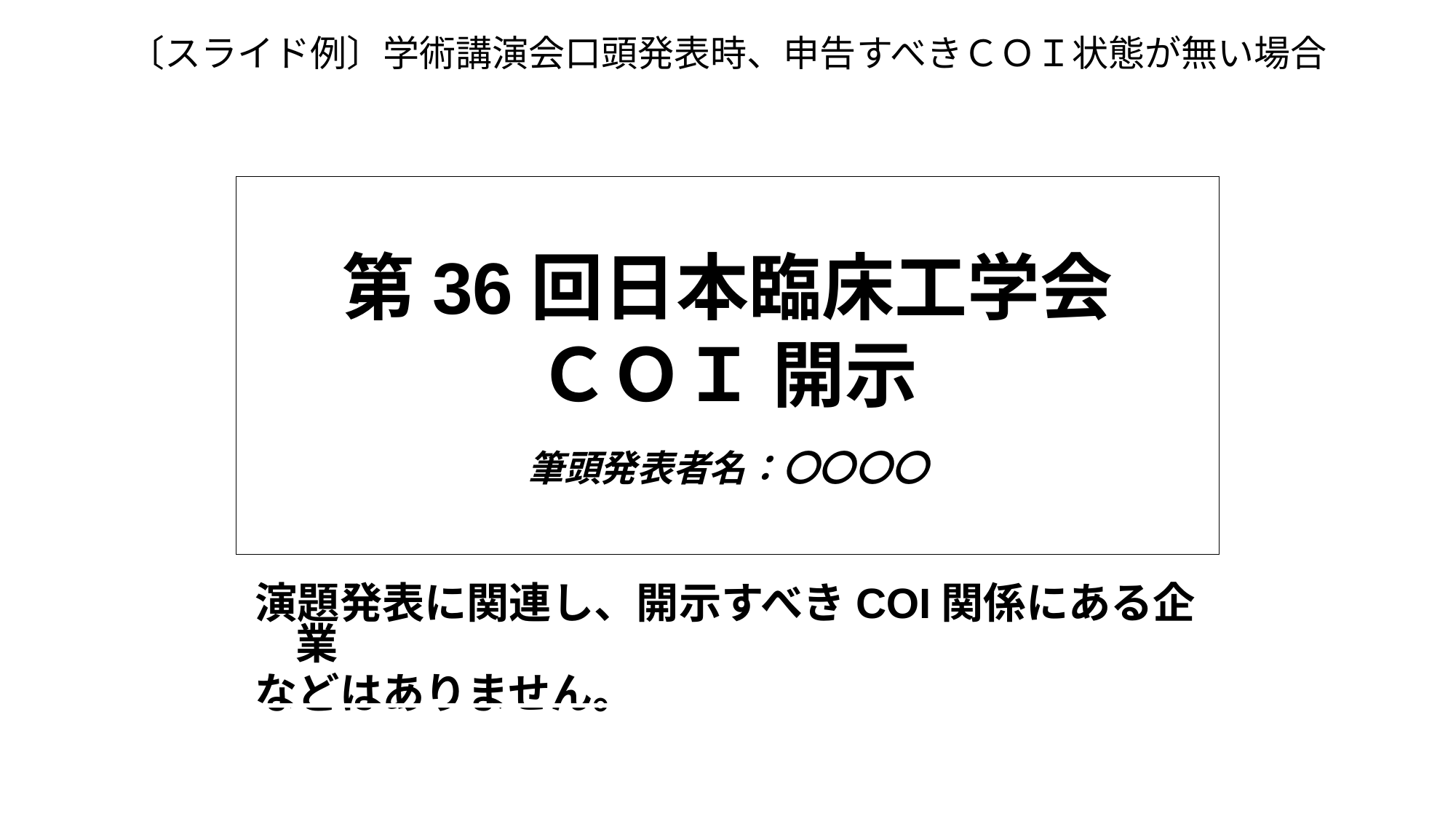

〔スライド例〕学術講演会口頭発表時、申告すべきＣＯＩ状態が無い場合

# 第36回日本臨床工学会 ＣＯＩ 開示 　 筆頭発表者名：〇〇〇〇
演題発表に関連し、開示すべきCOI関係にある企業
などはありません。